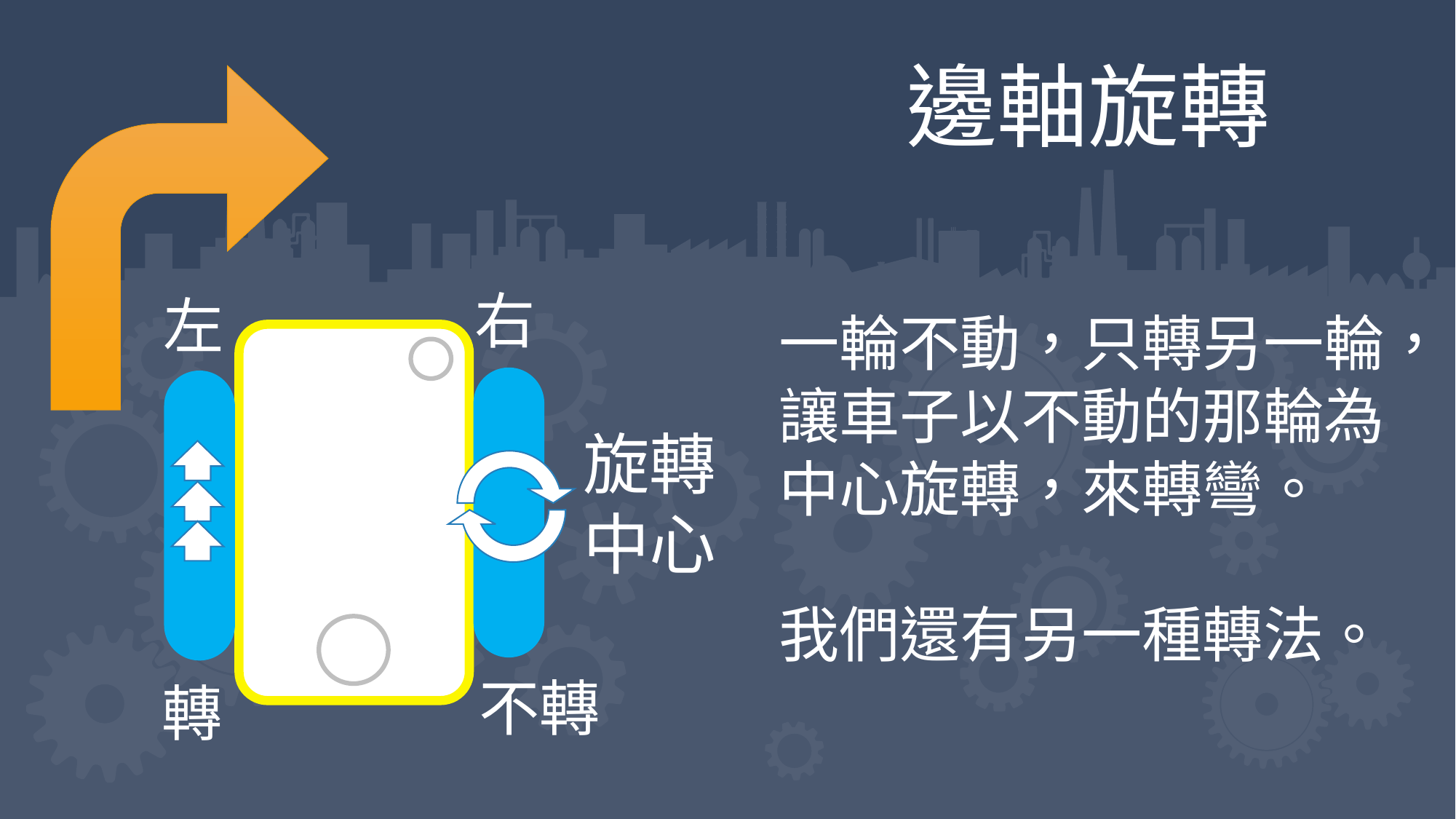

邊軸旋轉

右
左

旋轉
中心

不轉
轉
一輪不動，只轉另一輪，讓車子以不動的那輪為中心旋轉，來轉彎。
我們還有另一種轉法。